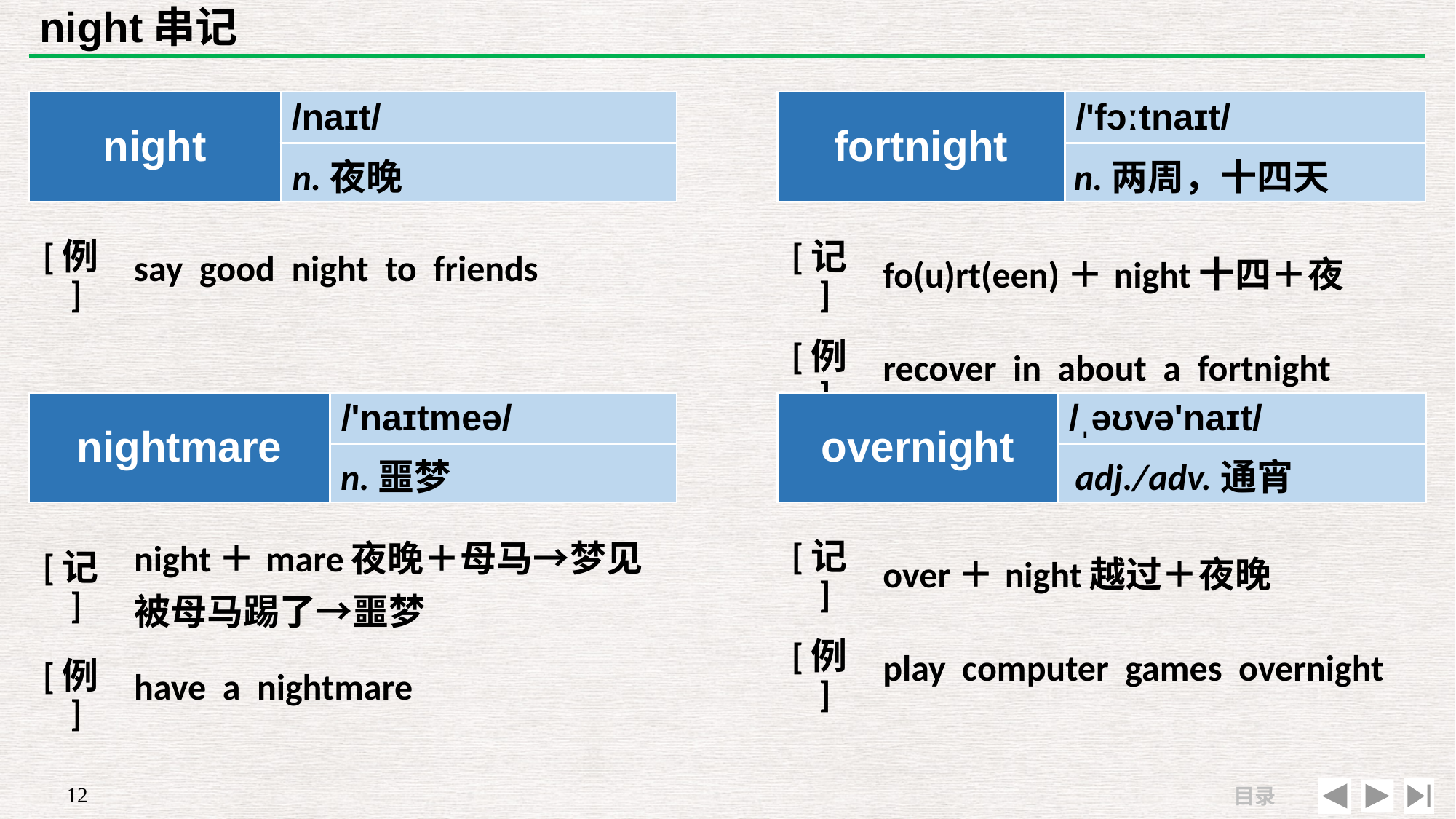

# night串记

| night | /naɪt/ |
| --- | --- |
|  |  |
| fortnight | /'fɔːtnaɪt/ |
| --- | --- |
|  |  |
n.夜晚
n.两周，十四天
| [例] | say good night to friends |
| --- | --- |
|  |  |
| [记] | fo(u)rt(een)＋night十四＋夜 |
| --- | --- |
| [例] | recover in about a fortnight |
| nightmare | /'naɪtmeə/ |
| --- | --- |
|  |  |
| overnight | /ˌəʊvə'naɪt/ |
| --- | --- |
|  |  |
n.噩梦
adj./adv.通宵
| [记] | over＋night越过＋夜晚 |
| --- | --- |
| [例] | play computer games overnight |
| [记] | night＋mare夜晚＋母马→梦见被母马踢了→噩梦 |
| --- | --- |
| [例] | have a nightmare |